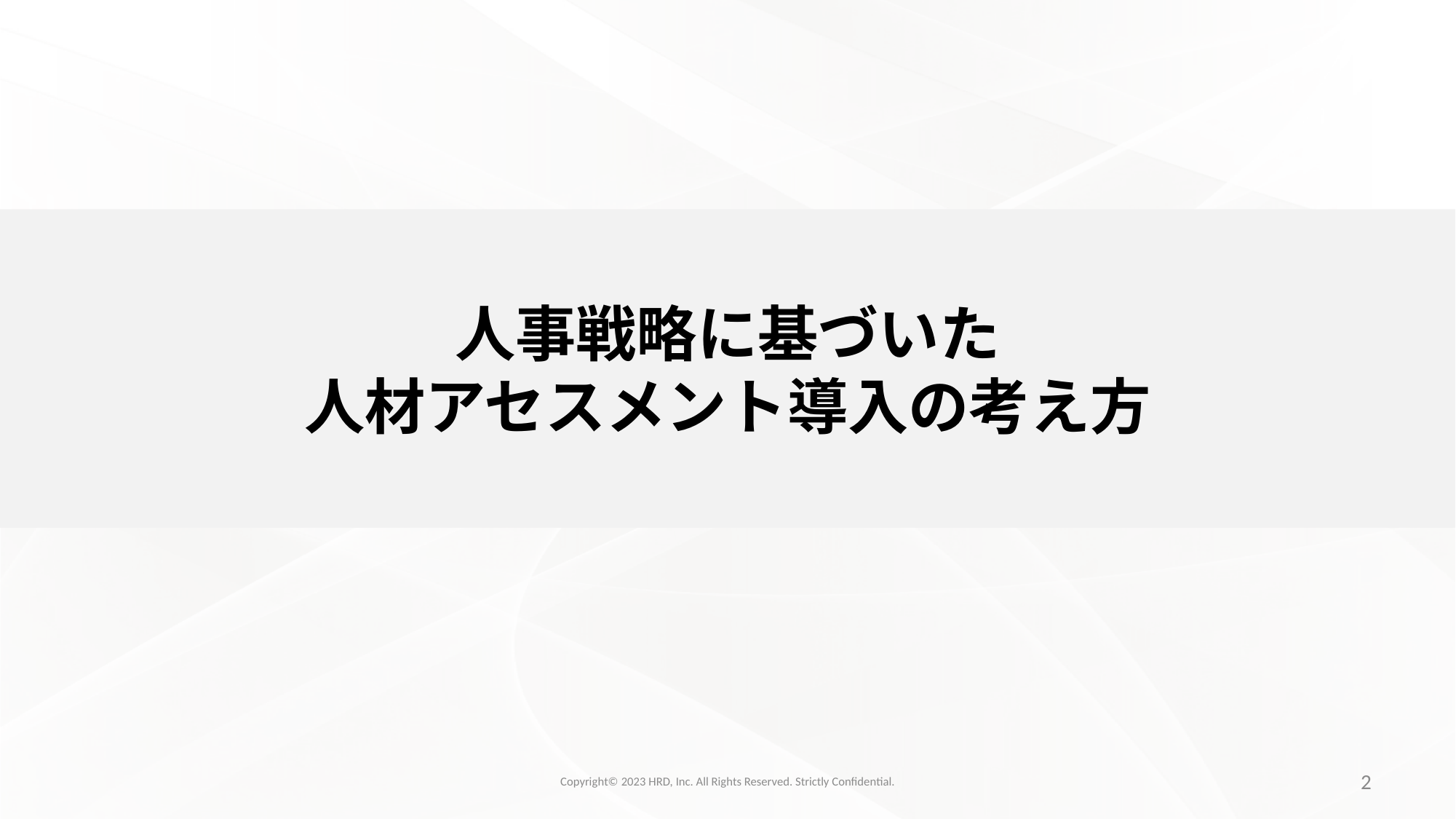

人事戦略に基づいた
人材アセスメント導入の考え方
Copyright©️ 2023 HRD, Inc. All Rights Reserved. Strictly Confidential.
2